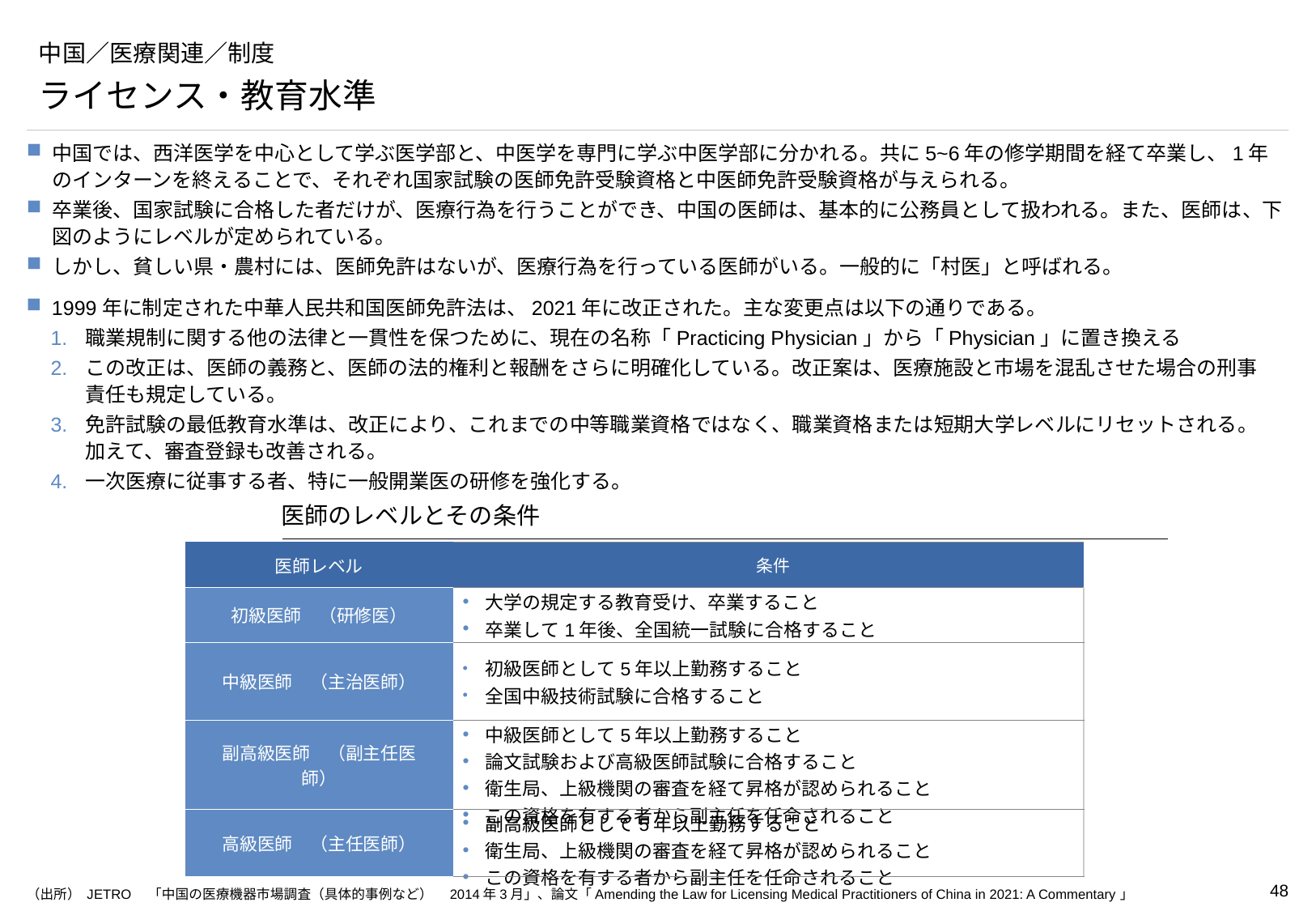

# 中国／医療関連／制度
ライセンス・教育水準
中国では、西洋医学を中心として学ぶ医学部と、中医学を専門に学ぶ中医学部に分かれる。共に5~6年の修学期間を経て卒業し、1年のインターンを終えることで、それぞれ国家試験の医師免許受験資格と中医師免許受験資格が与えられる。
卒業後、国家試験に合格した者だけが、医療行為を行うことができ、中国の医師は、基本的に公務員として扱われる。また、医師は、下図のようにレベルが定められている。
しかし、貧しい県・農村には、医師免許はないが、医療行為を行っている医師がいる。一般的に「村医」と呼ばれる。
1999年に制定された中華人民共和国医師免許法は、2021年に改正された。主な変更点は以下の通りである。
職業規制に関する他の法律と一貫性を保つために、現在の名称「Practicing Physician」から「Physician」に置き換える
この改正は、医師の義務と、医師の法的権利と報酬をさらに明確化している。改正案は、医療施設と市場を混乱させた場合の刑事責任も規定している。
免許試験の最低教育水準は、改正により、これまでの中等職業資格ではなく、職業資格または短期大学レベルにリセットされる。加えて、審査登録も改善される。
一次医療に従事する者、特に一般開業医の研修を強化する。
医師のレベルとその条件
| 医師レベル | 条件 |
| --- | --- |
| 初級医師　（研修医） | 大学の規定する教育受け、卒業すること 卒業して1年後、全国統一試験に合格すること |
| 中級医師　（主治医師） | 初級医師として5年以上勤務すること 全国中級技術試験に合格すること |
| 副高級医師　（副主任医師） | 中級医師として5年以上勤務すること 論文試験および高級医師試験に合格すること 衛生局、上級機関の審査を経て昇格が認められること この資格を有する者から副主任を任命されること |
| 高級医師　（主任医師） | 副高級医師として5年以上勤務すること 衛生局、上級機関の審査を経て昇格が認められること この資格を有する者から副主任を任命されること |
（出所） JETRO　「中国の医療機器市場調査（具体的事例など）　2014年3月」、論文「Amending the Law for Licensing Medical Practitioners of China in 2021: A Commentary」